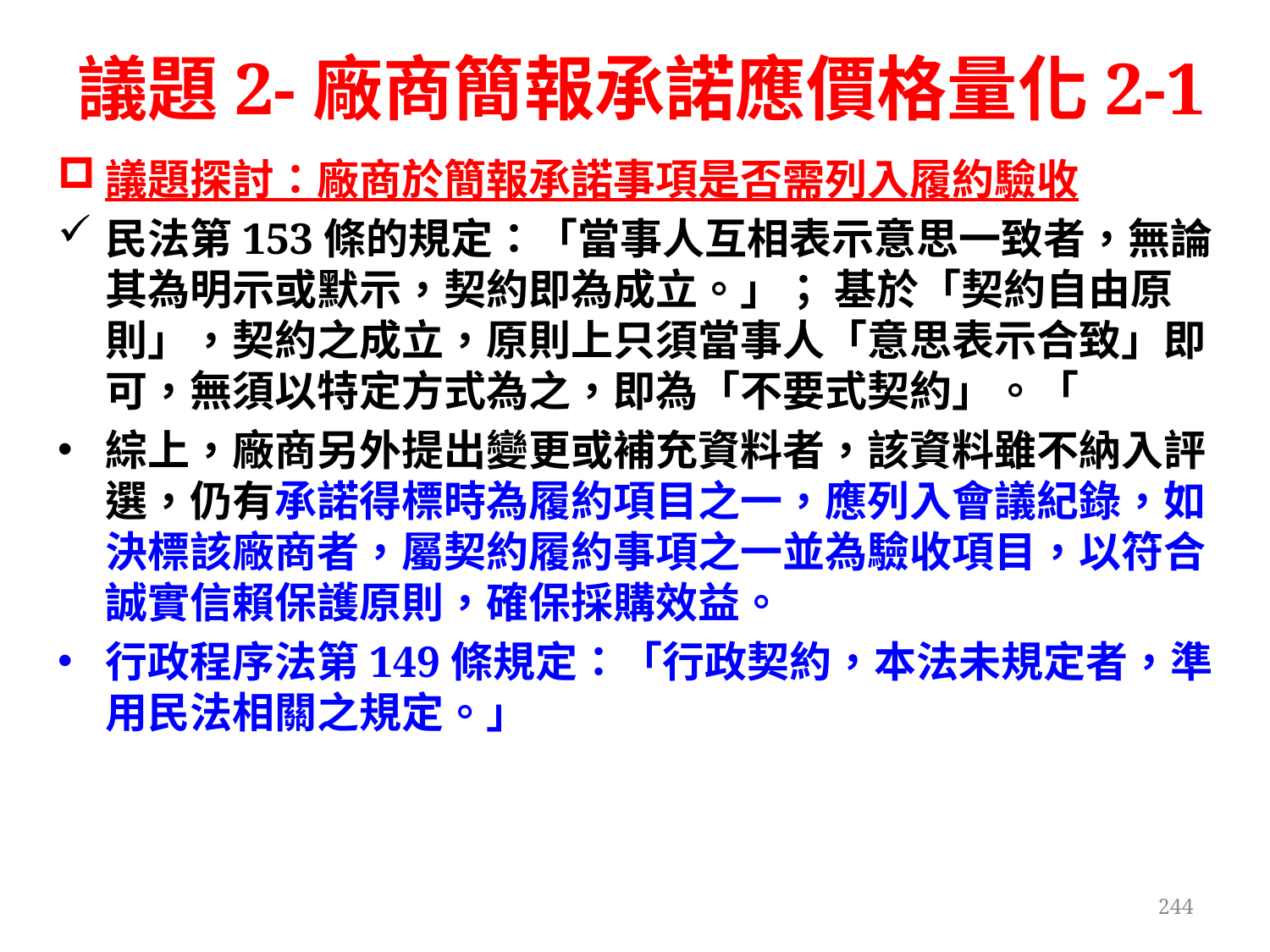

# 議題2-廠商簡報承諾應價格量化2-1
議題探討：廠商於簡報承諾事項是否需列入履約驗收
民法第153條的規定：「當事人互相表示意思一致者，無論其為明示或默示，契約即為成立。」； 基於「契約自由原則」，契約之成立，原則上只須當事人「意思表示合致」即可，無須以特定方式為之，即為「不要式契約」。「
綜上，廠商另外提出變更或補充資料者，該資料雖不納入評選，仍有承諾得標時為履約項目之一，應列入會議紀錄，如決標該廠商者，屬契約履約事項之一並為驗收項目，以符合誠實信賴保護原則，確保採購效益。
行政程序法第149條規定：「行政契約，本法未規定者，準用民法相關之規定。」

244